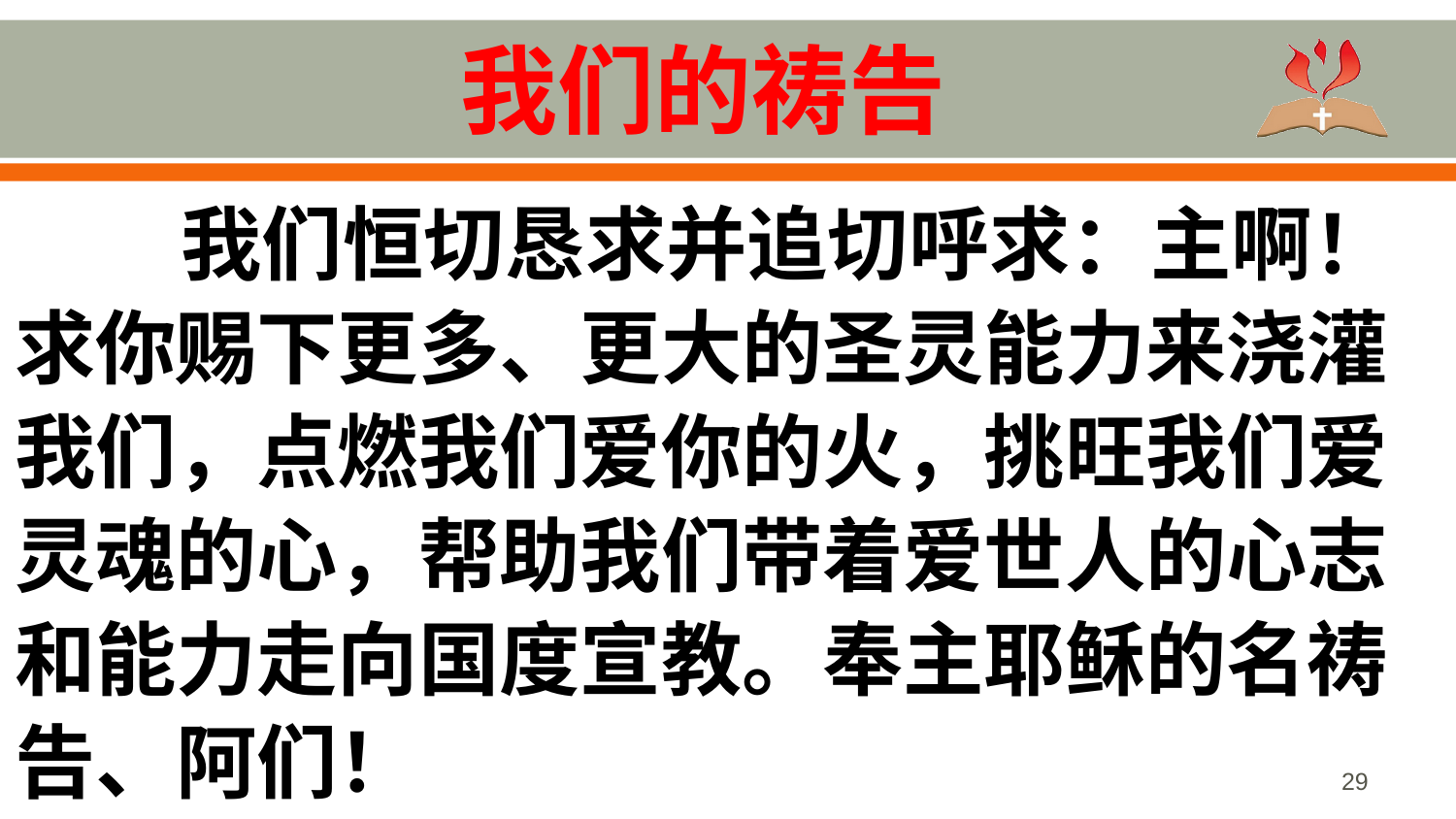

# 我们的祷告
        我们恒切恳求并追切呼求：主啊！求你赐下更多、更大的圣灵能力来浇灌我们，点燃我们爱你的火，挑旺我们爱灵魂的心，帮助我们带着爱世人的心志和能力走向国度宣教。奉主耶稣的名祷告、阿们！

29